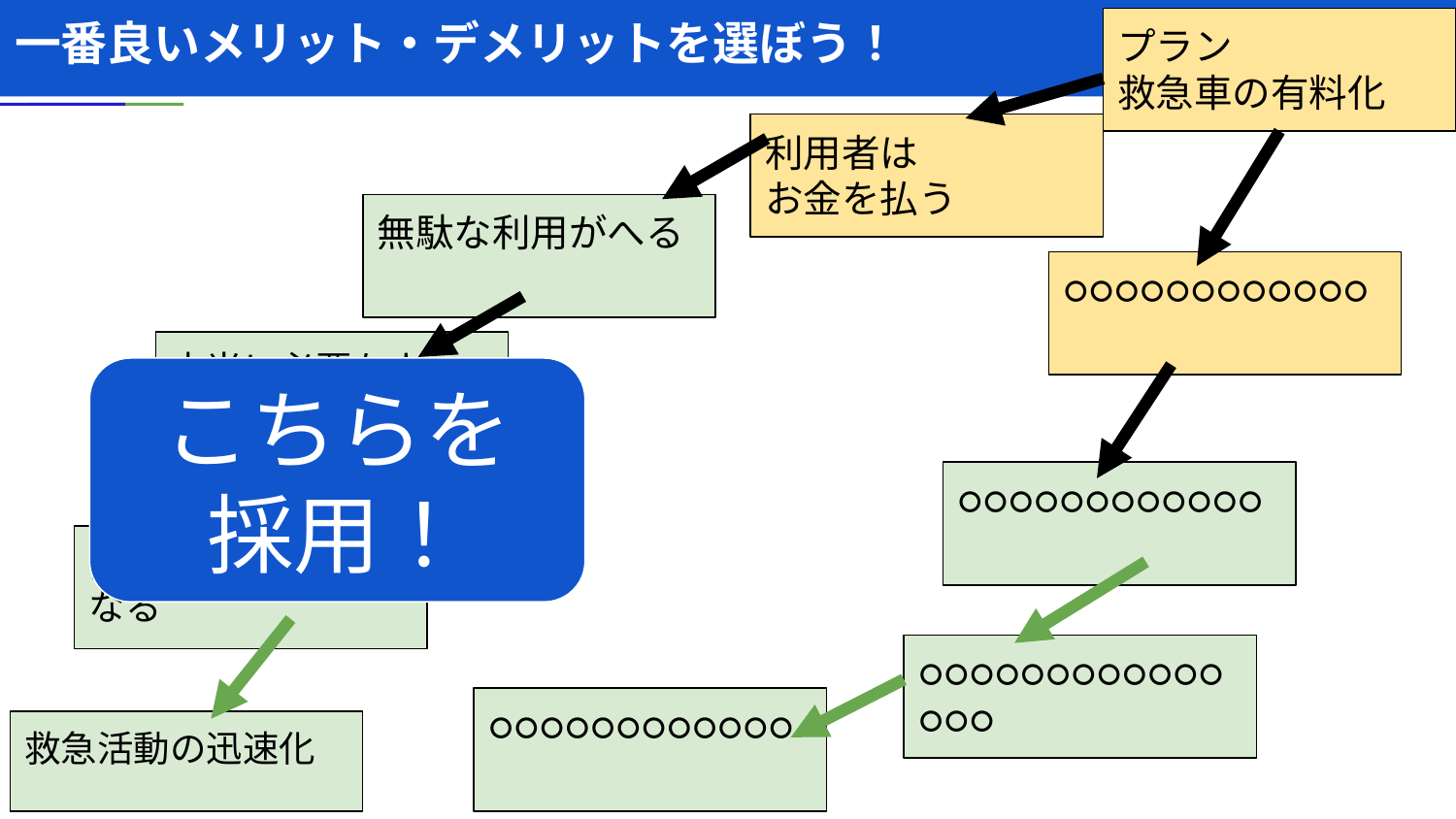

一番良いメリット・デメリットを選ぼう！
プラン
救急車の有料化
利用者は
お金を払う
無駄な利用がへる
○○○○○○○○○○○○
本当に必要な人
のみが利用
こちらを
採用！
○○○○○○○○○○○○
出払うことがなくなる
○○○○○○○○○○○○○○○
○○○○○○○○○○○○
救急活動の迅速化